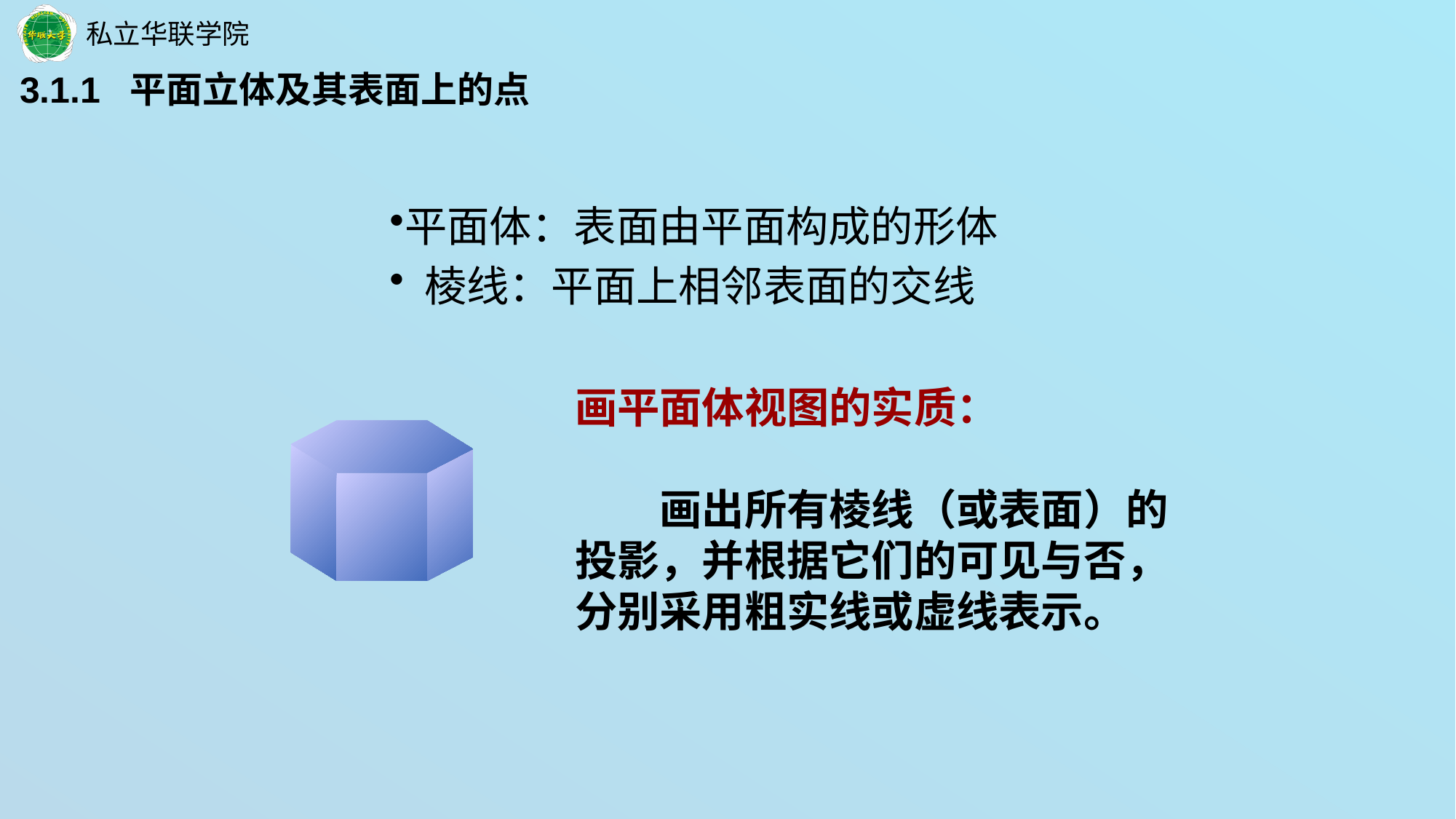

3.1.1  平面立体及其表面上的点
平面体：表面由平面构成的形体
 棱线：平面上相邻表面的交线
画平面体视图的实质：
　　画出所有棱线（或表面）的投影，并根据它们的可见与否，分别采用粗实线或虚线表示。